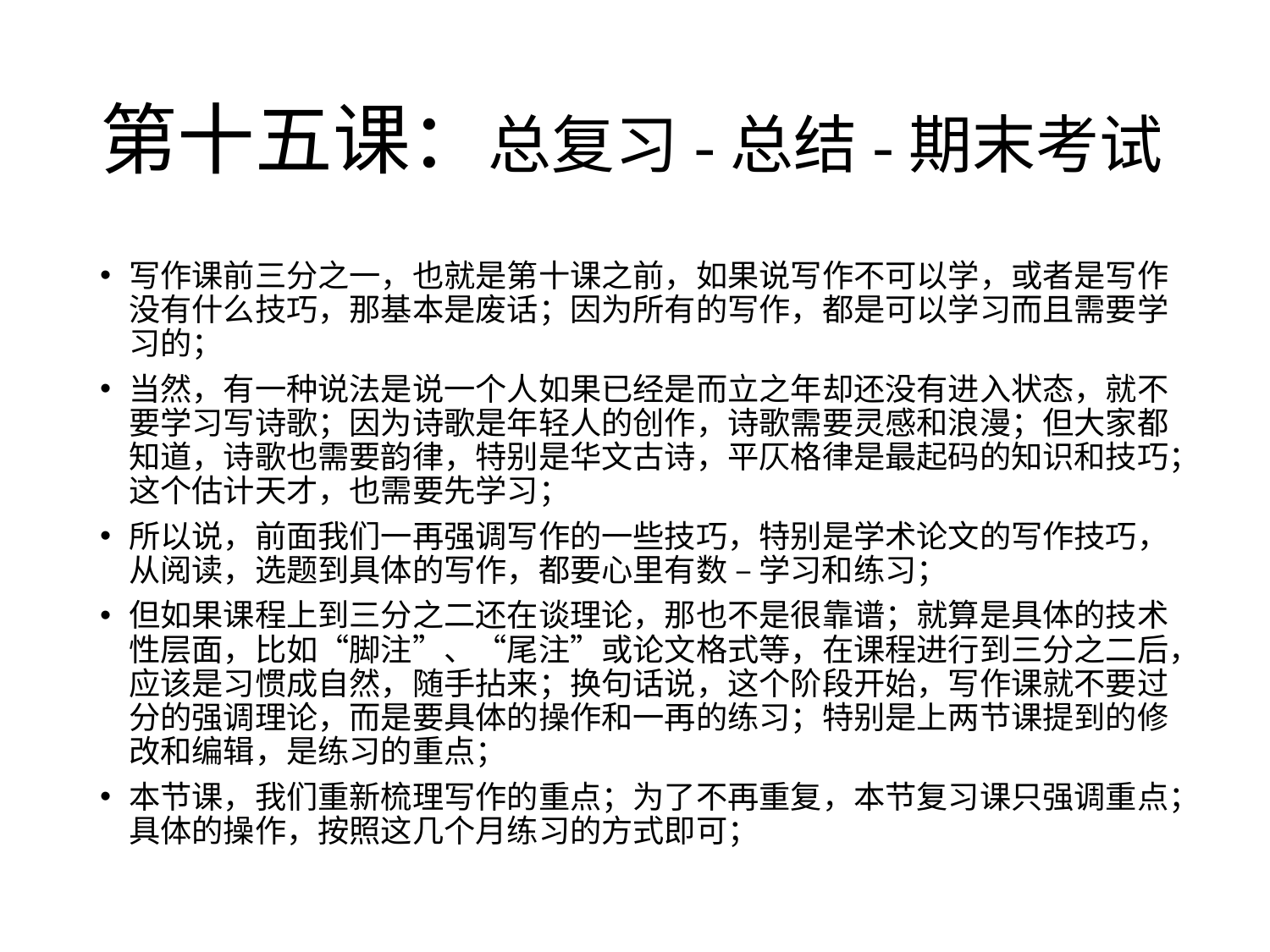

# 第十五课：总复习-总结-期末考试
写作课前三分之一，也就是第十课之前，如果说写作不可以学，或者是写作没有什么技巧，那基本是废话；因为所有的写作，都是可以学习而且需要学习的；
当然，有一种说法是说一个人如果已经是而立之年却还没有进入状态，就不要学习写诗歌；因为诗歌是年轻人的创作，诗歌需要灵感和浪漫；但大家都知道，诗歌也需要韵律，特别是华文古诗，平仄格律是最起码的知识和技巧；这个估计天才，也需要先学习；
所以说，前面我们一再强调写作的一些技巧，特别是学术论文的写作技巧，从阅读，选题到具体的写作，都要心里有数 – 学习和练习；
但如果课程上到三分之二还在谈理论，那也不是很靠谱；就算是具体的技术性层面，比如“脚注”、“尾注”或论文格式等，在课程进行到三分之二后，应该是习惯成自然，随手拈来；换句话说，这个阶段开始，写作课就不要过分的强调理论，而是要具体的操作和一再的练习；特别是上两节课提到的修改和编辑，是练习的重点；
本节课，我们重新梳理写作的重点；为了不再重复，本节复习课只强调重点；具体的操作，按照这几个月练习的方式即可；